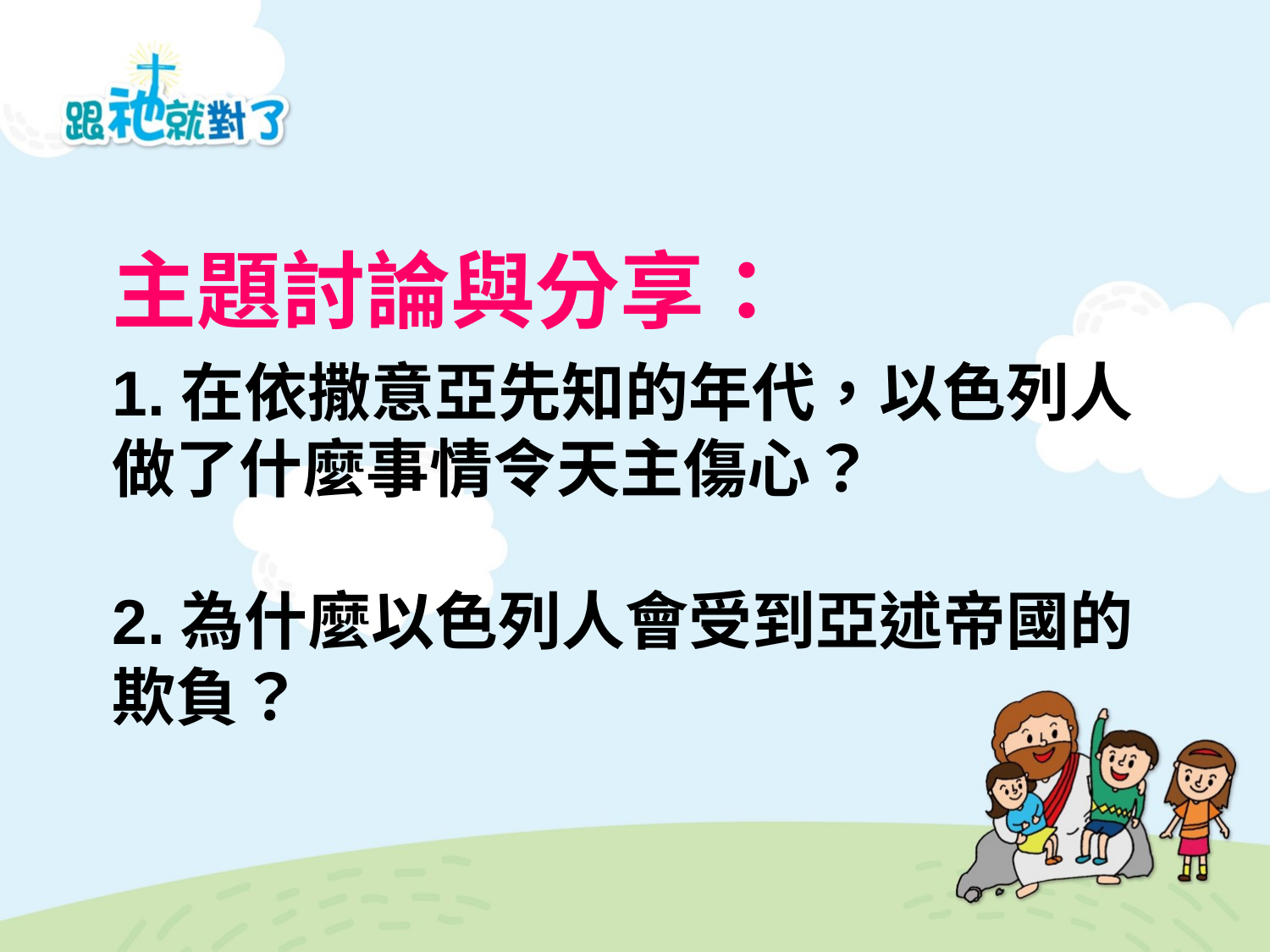

主題討論與分享：
1.在依撒意亞先知的年代，以色列人做了什麼事情令天主傷心？

2.為什麼以色列人會受到亞述帝國的欺負？